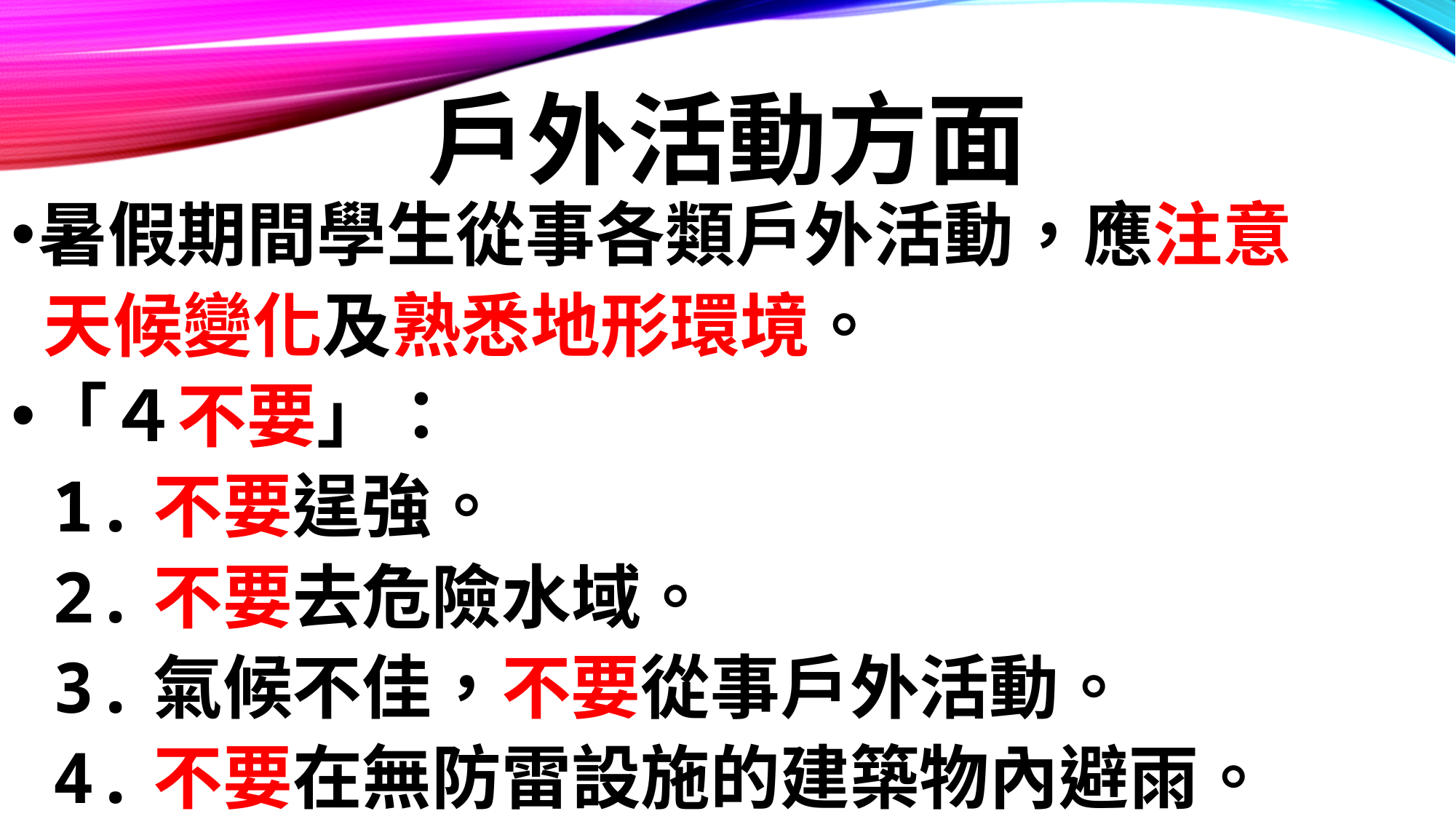

# 戶外活動方面
暑假期間學生從事各類戶外活動，應注意
 天候變化及熟悉地形環境。
「４不要」：
 1.不要逞強。
 2.不要去危險水域。
 3.氣候不佳，不要從事戶外活動。
 4.不要在無防雷設施的建築物內避雨。